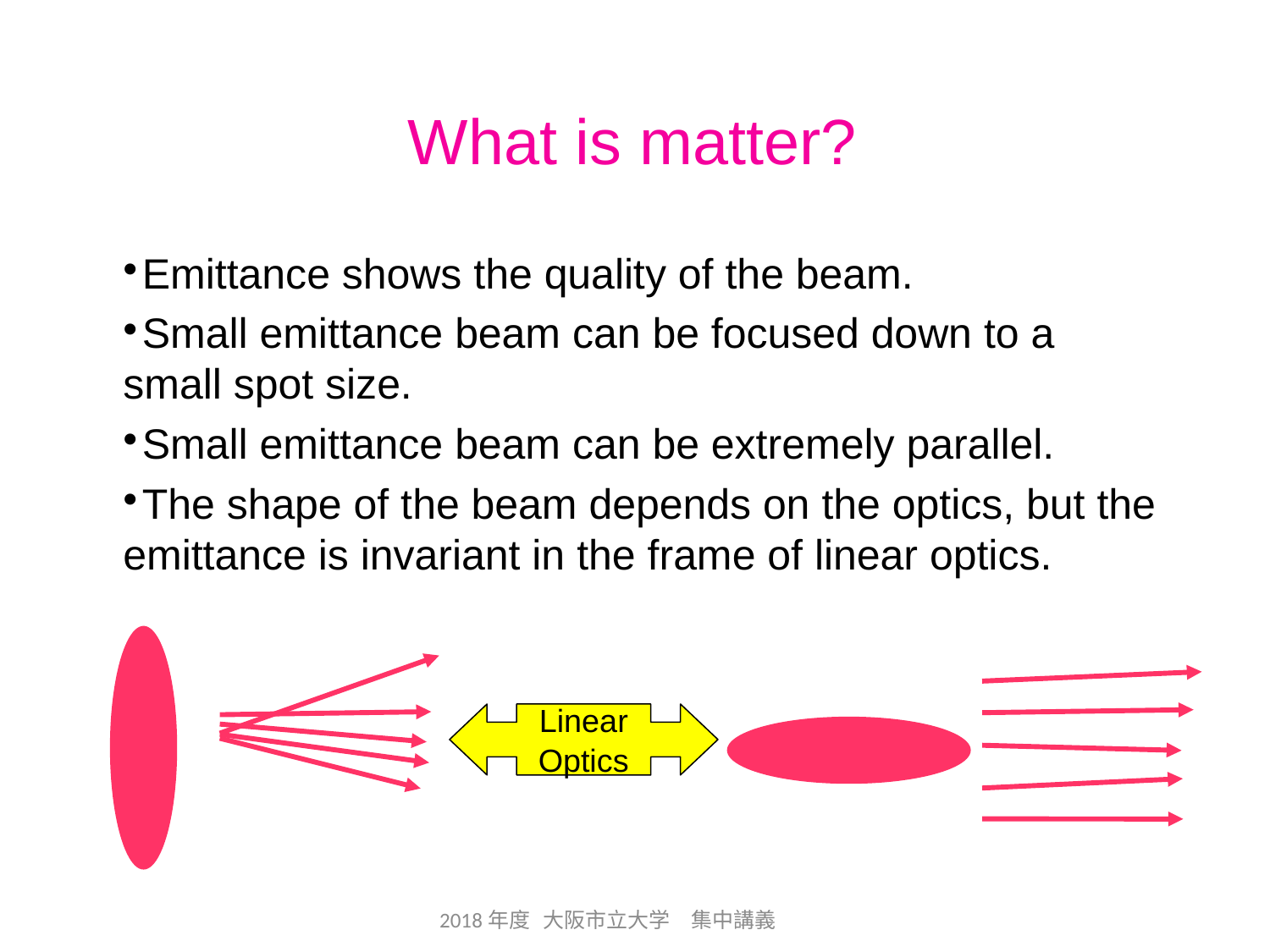

# What is matter?
Emittance shows the quality of the beam.
Small emittance beam can be focused down to a small spot size.
Small emittance beam can be extremely parallel.
The shape of the beam depends on the optics, but the emittance is invariant in the frame of linear optics.

Linear
Optics

2018年度  大阪市立大学　集中講義